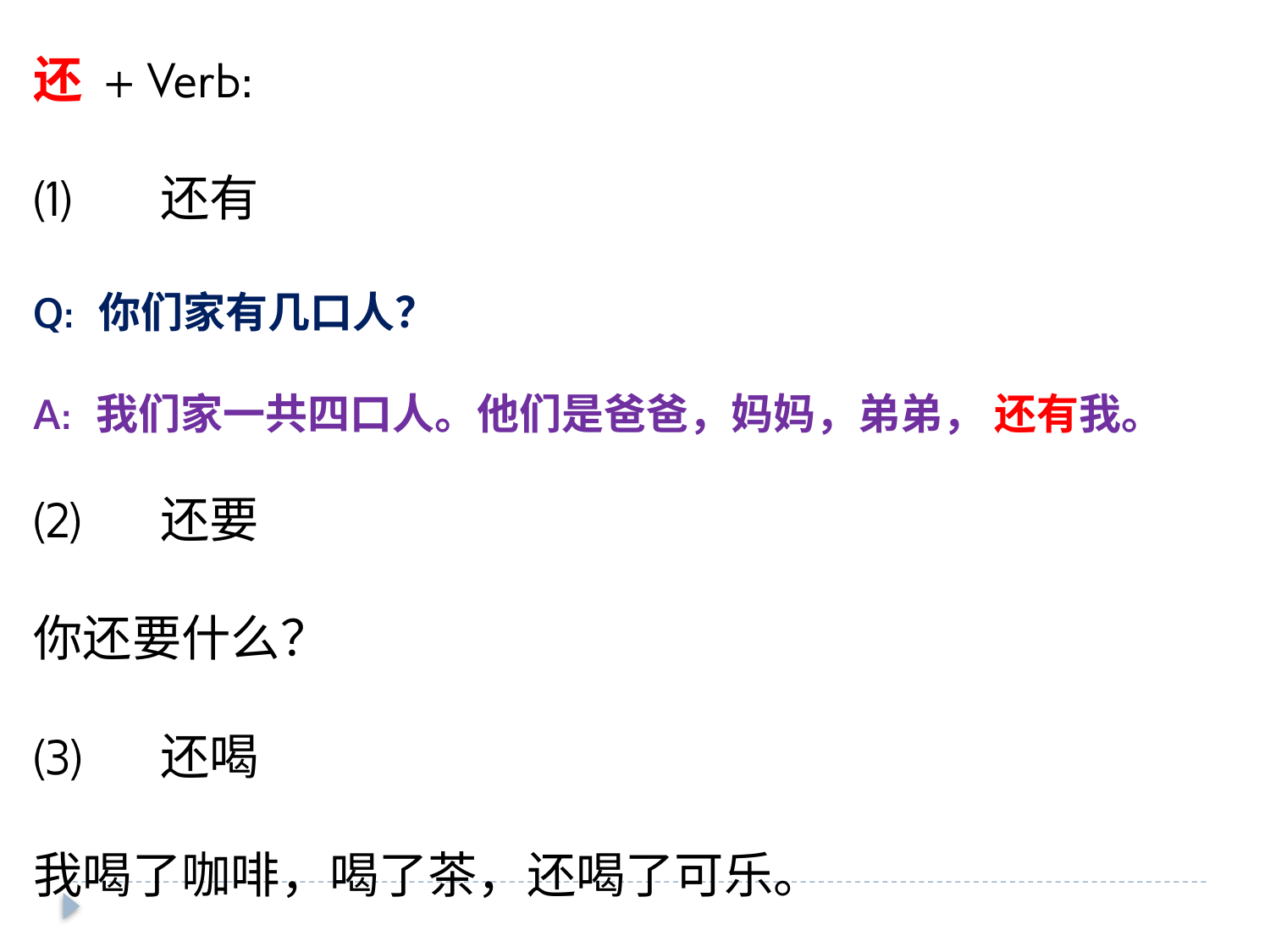

还 + Verb:

(1)	还有

Q: 你们家有几口人？

A: 我们家一共四口人。他们是爸爸，妈妈，弟弟， 还有我。

(2) 	还要

你还要什么？

(3)	还喝

我喝了咖啡，喝了茶，还喝了可乐。